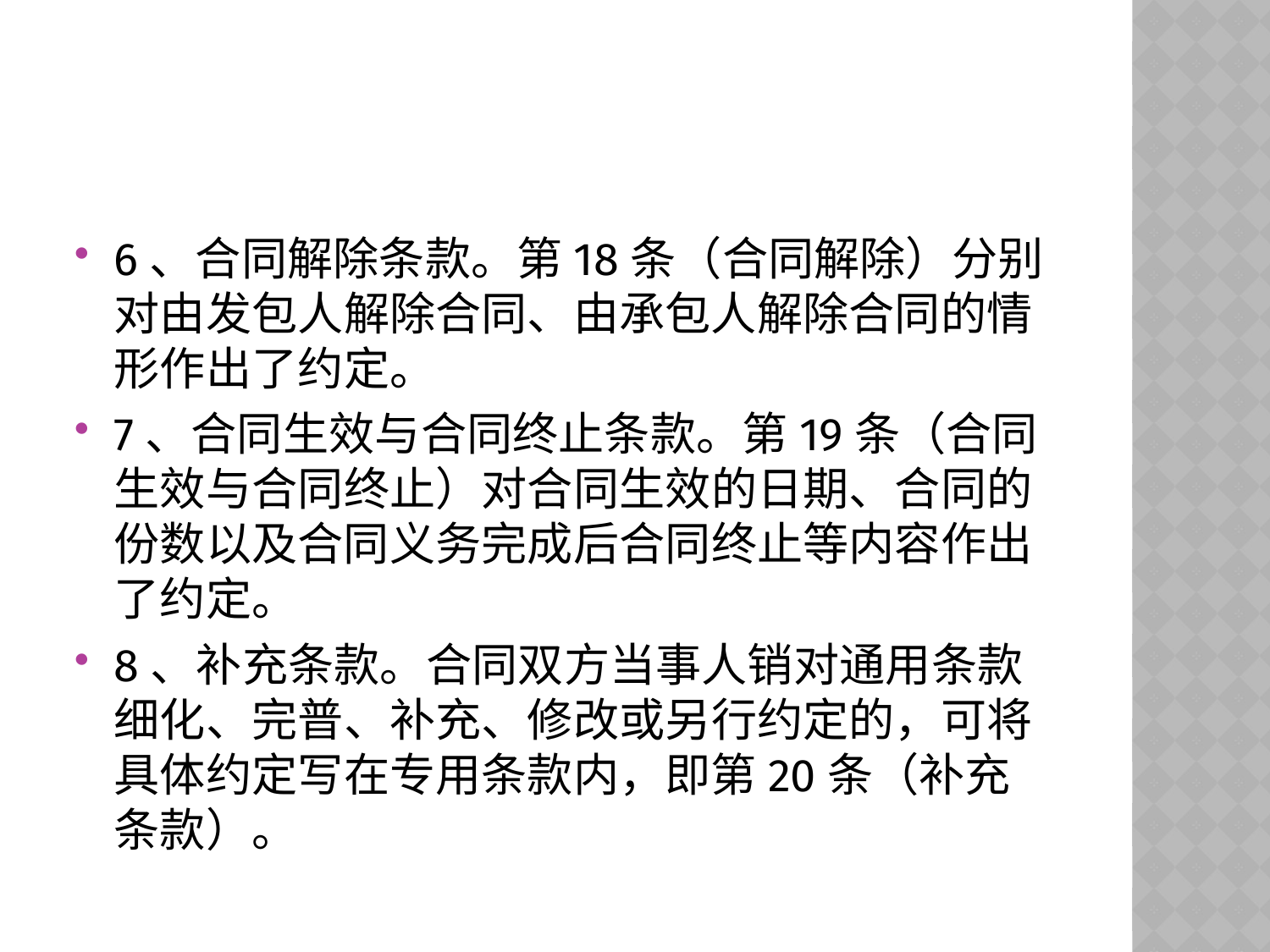

#
6、合同解除条款。第18条（合同解除）分别对由发包人解除合同、由承包人解除合同的情形作出了约定。
7、合同生效与合同终止条款。第19条（合同生效与合同终止）对合同生效的日期、合同的份数以及合同义务完成后合同终止等内容作出了约定。
8、补充条款。合同双方当事人销对通用条款细化、完普、补充、修改或另行约定的，可将具体约定写在专用条款内，即第20条（补充条款）。